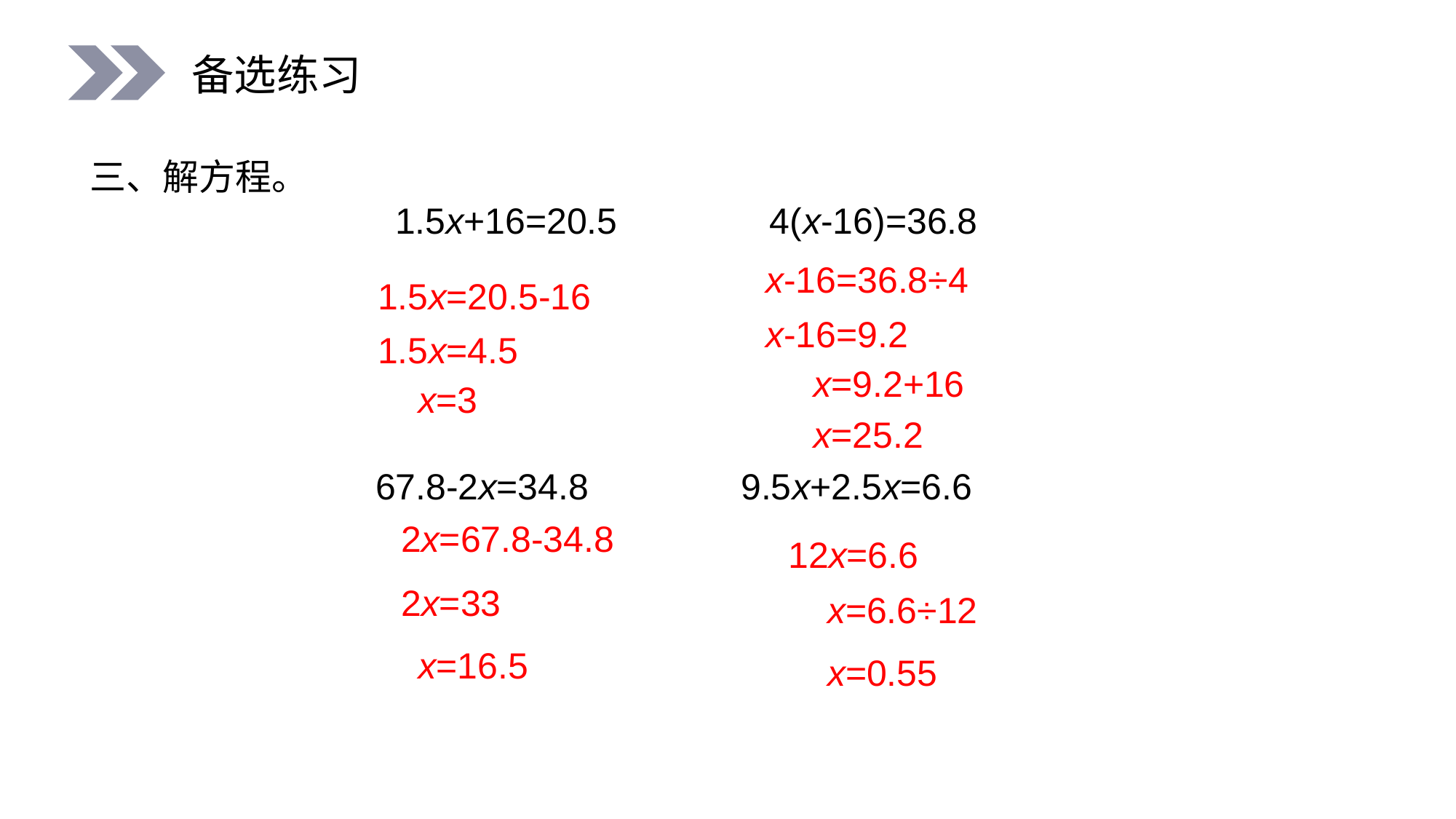

备选练习
三、解方程。
                              1.5x+16=20.5               4(x-16)=36.8
x-16=36.8÷4
1.5x=20.5-16
x-16=9.2
1.5x=4.5
x=9.2+16
x=3
x=25.2
67.8-2x=34.8               9.5x+2.5x=6.6
2x=67.8-34.8
12x=6.6
2x=33
x=6.6÷12
x=16.5
x=0.55